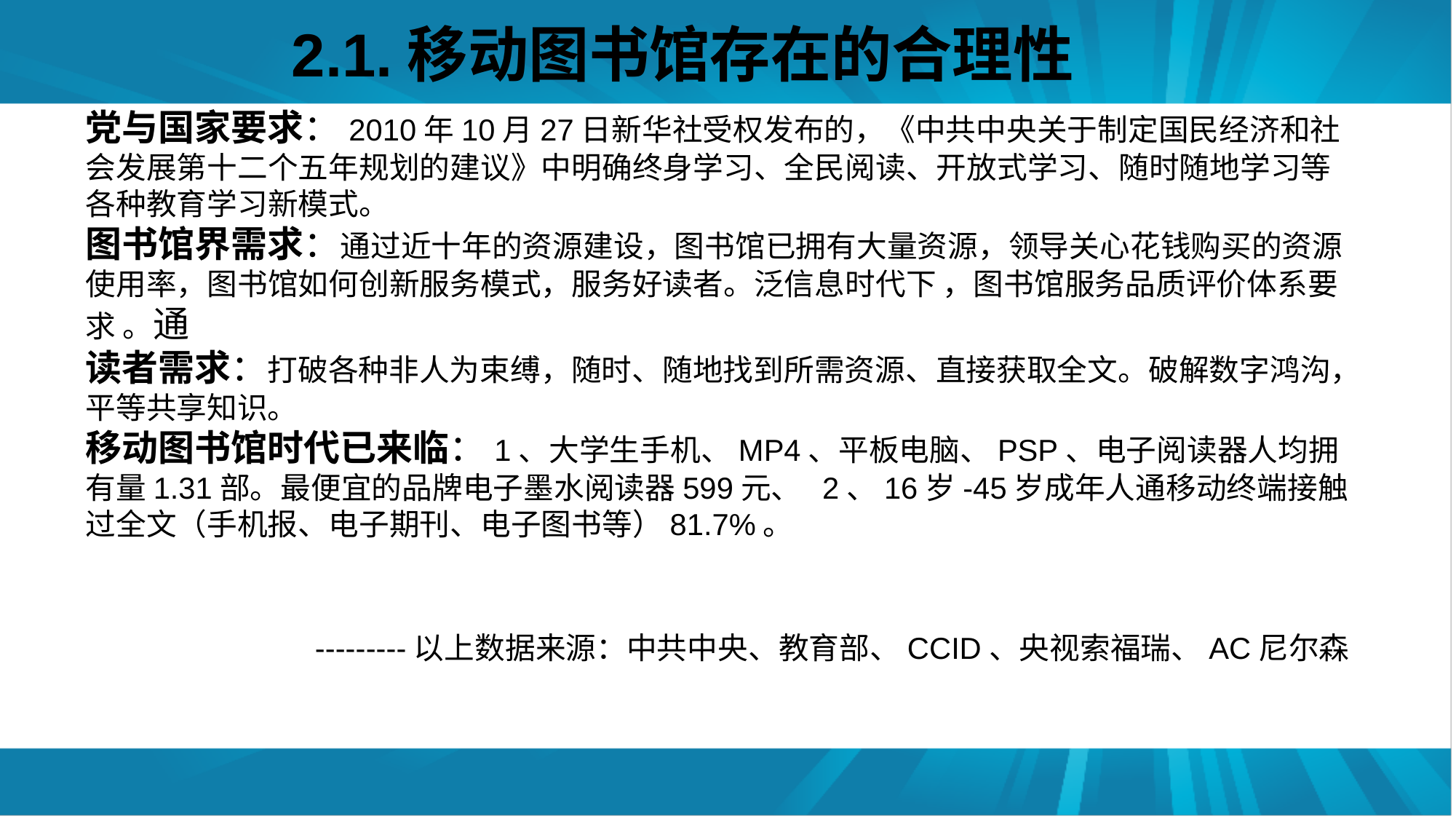

2.1.移动图书馆存在的合理性
党与国家要求：2010年10月27日新华社受权发布的，《中共中央关于制定国民经济和社会发展第十二个五年规划的建议》中明确终身学习、全民阅读、开放式学习、随时随地学习等各种教育学习新模式。
图书馆界需求：通过近十年的资源建设，图书馆已拥有大量资源，领导关心花钱购买的资源使用率，图书馆如何创新服务模式，服务好读者。泛信息时代下 ，图书馆服务品质评价体系要求 。通
读者需求：打破各种非人为束缚，随时、随地找到所需资源、直接获取全文。破解数字鸿沟，平等共享知识。
移动图书馆时代已来临：1、大学生手机、MP4、平板电脑、PSP、电子阅读器人均拥有量1.31部。最便宜的品牌电子墨水阅读器599元、  2、16岁-45岁成年人通移动终端接触过全文（手机报、电子期刊、电子图书等）81.7%。

---------以上数据来源：中共中央、教育部、CCID、央视索福瑞、AC尼尔森